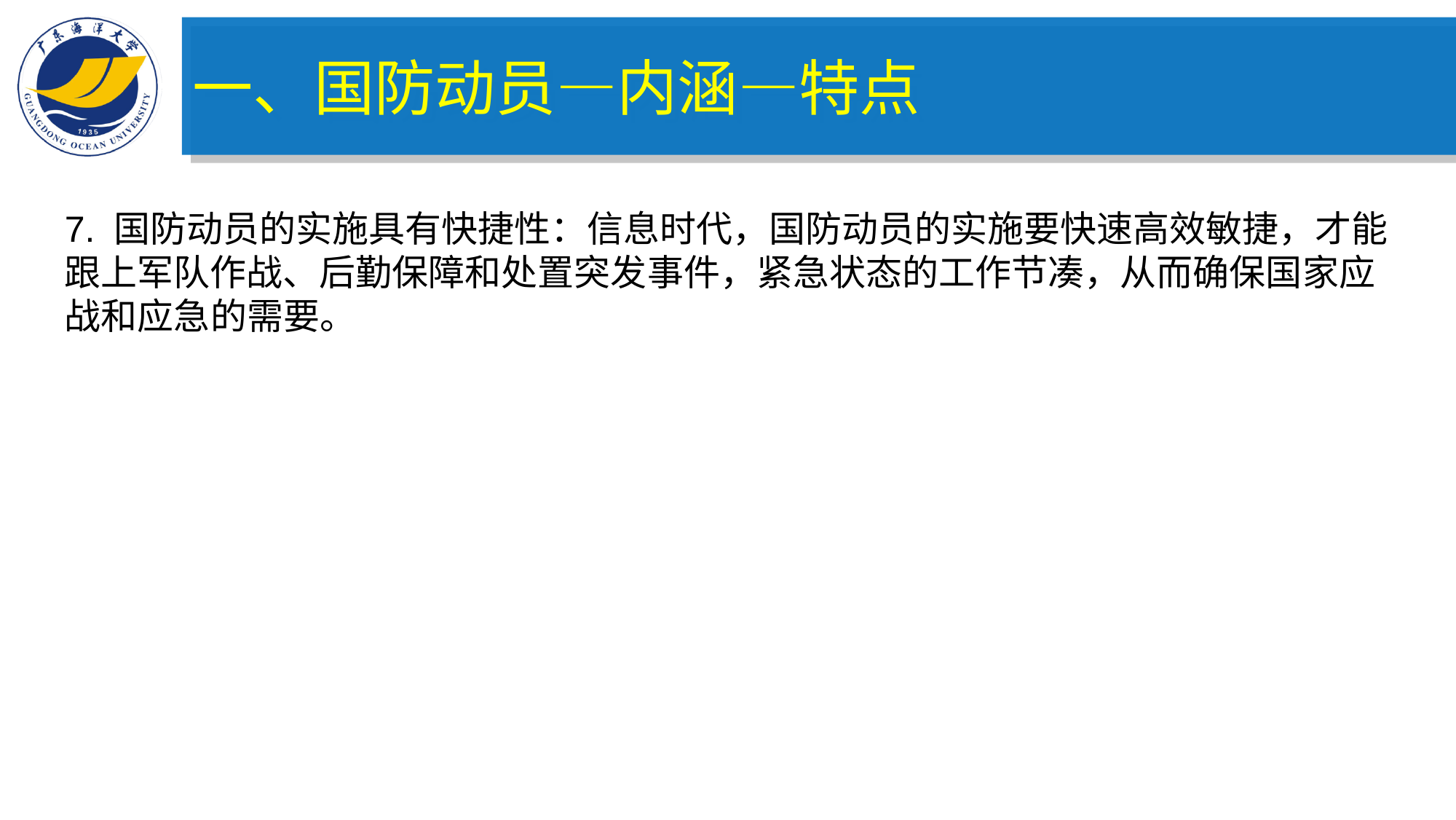

一、国防动员—内涵—特点

7. 国防动员的实施具有快捷性：信息时代，国防动员的实施要快速高效敏捷，才能跟上军队作战、后勤保障和处置突发事件，紧急状态的工作节凑，从而确保国家应战和应急的需要。